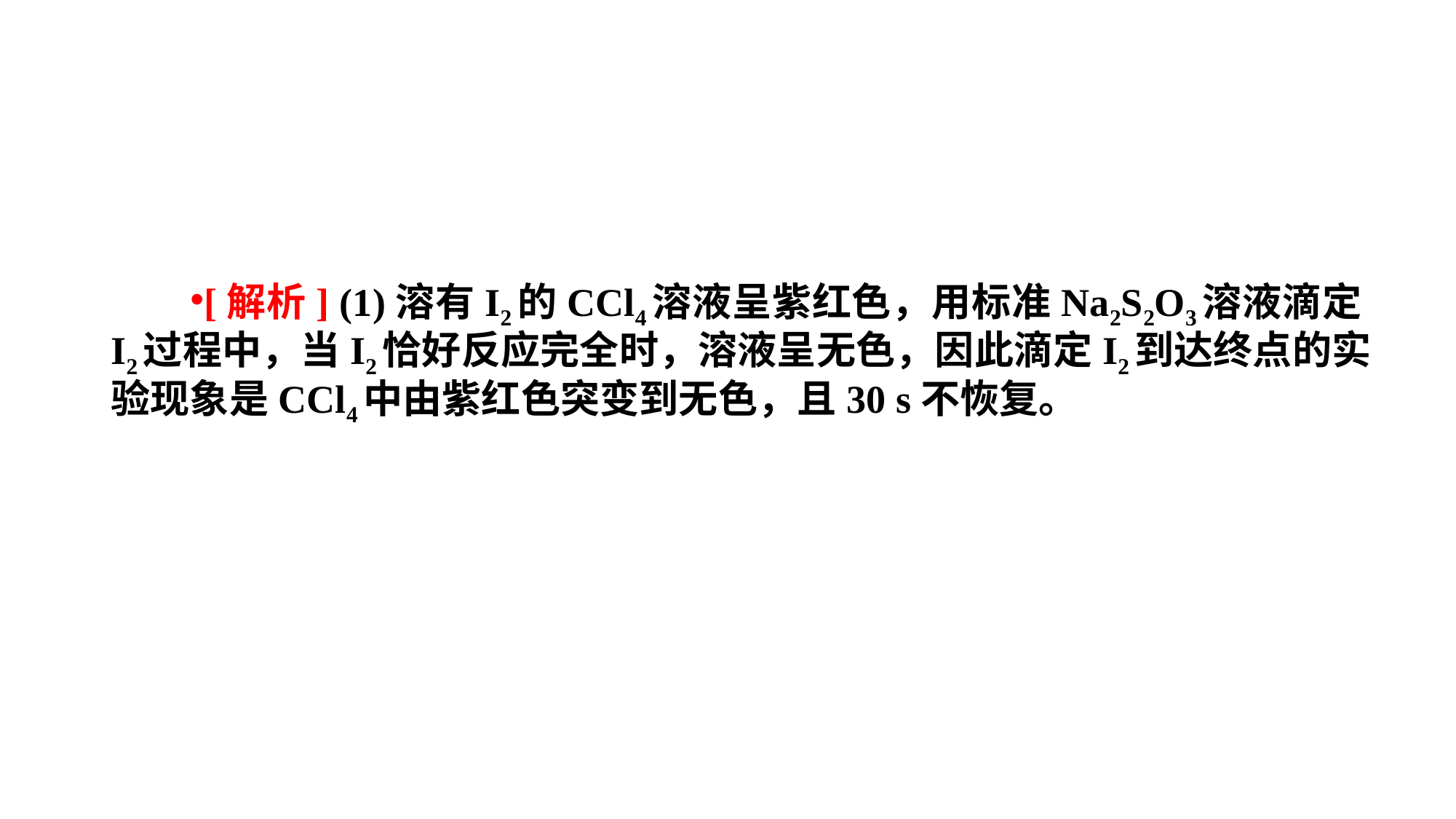

[解析] (1)溶有I2的CCl4溶液呈紫红色，用标准Na2S2O3溶液滴定I2过程中，当I2恰好反应完全时，溶液呈无色，因此滴定I2到达终点的实验现象是CCl4中由紫红色突变到无色，且30 s不恢复。